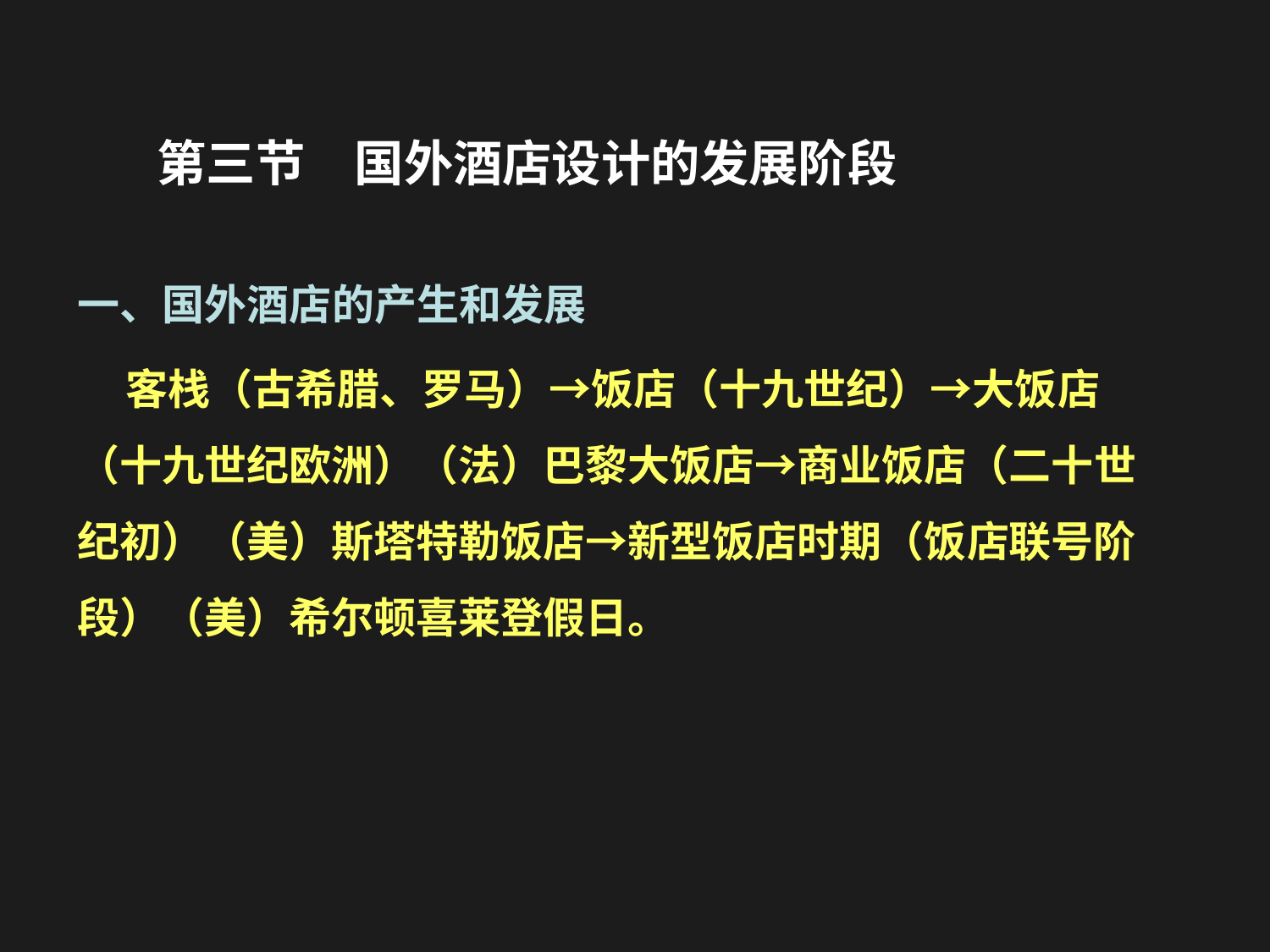

第三节　国外酒店设计的发展阶段
一、国外酒店的产生和发展
    客栈（古希腊、罗马）→饭店（十九世纪）→大饭店（十九世纪欧洲）（法）巴黎大饭店→商业饭店（二十世纪初）（美）斯塔特勒饭店→新型饭店时期（饭店联号阶段）（美）希尔顿喜莱登假日。